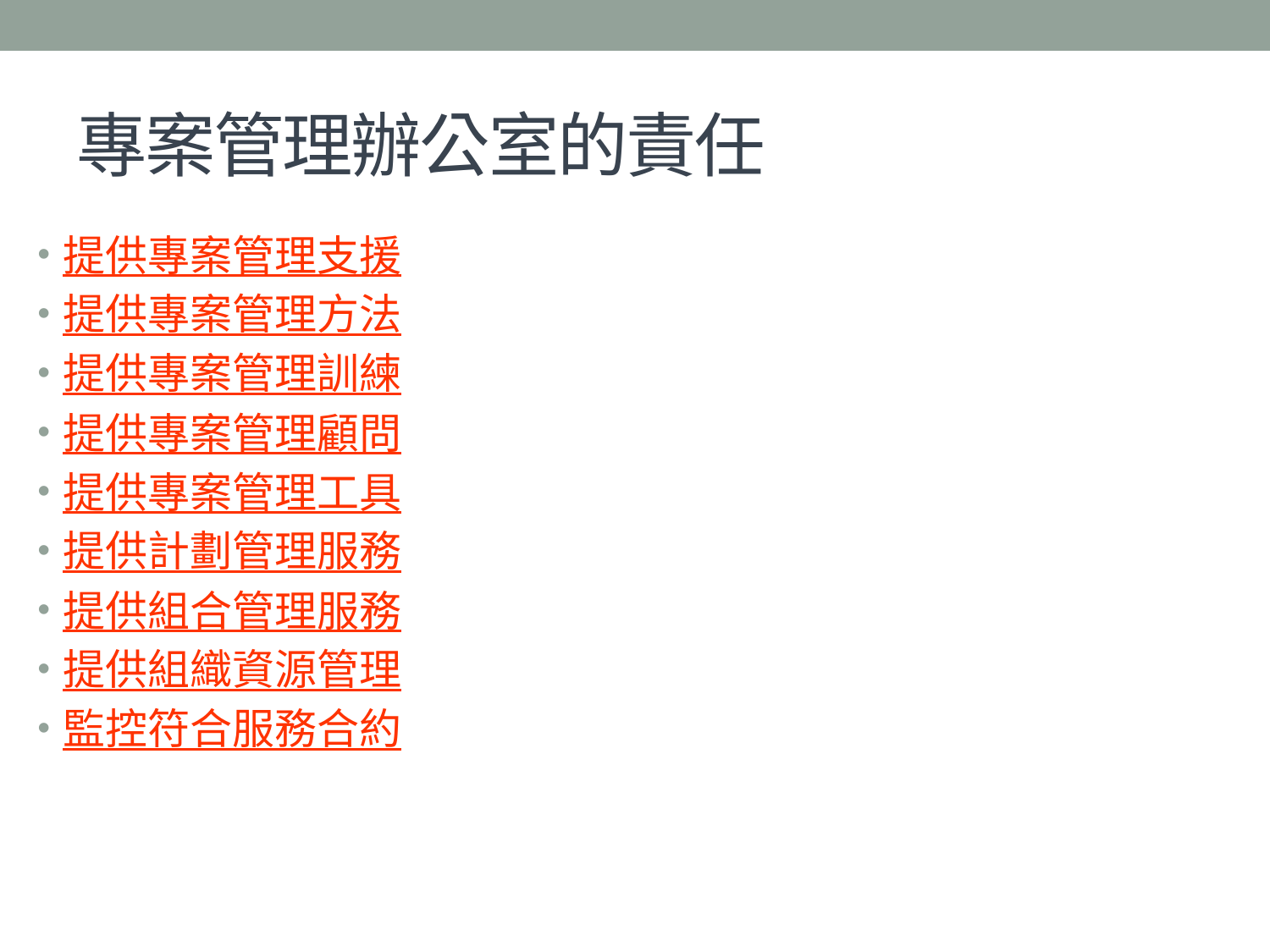

# 專案管理辦公室的責任
提供專案管理支援
提供專案管理方法
提供專案管理訓練
提供專案管理顧問
提供專案管理工具
提供計劃管理服務
提供組合管理服務
提供組織資源管理
監控符合服務合約